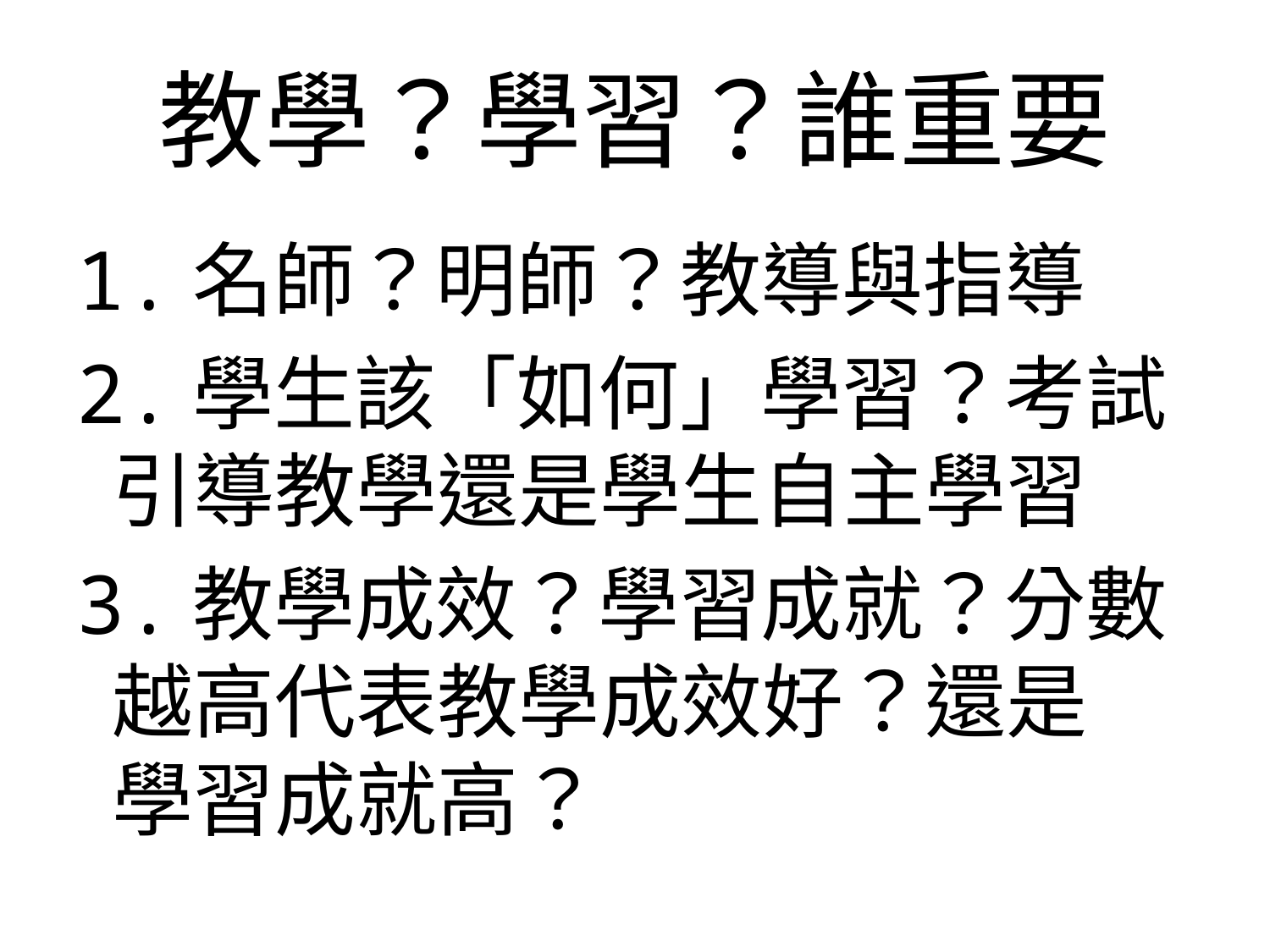

# 教學？學習？誰重要
1.名師？明師？教導與指導
2.學生該「如何」學習？考試
  引導教學還是學生自主學習
3.教學成效？學習成就？分數
  越高代表教學成效好？還是
  學習成就高？